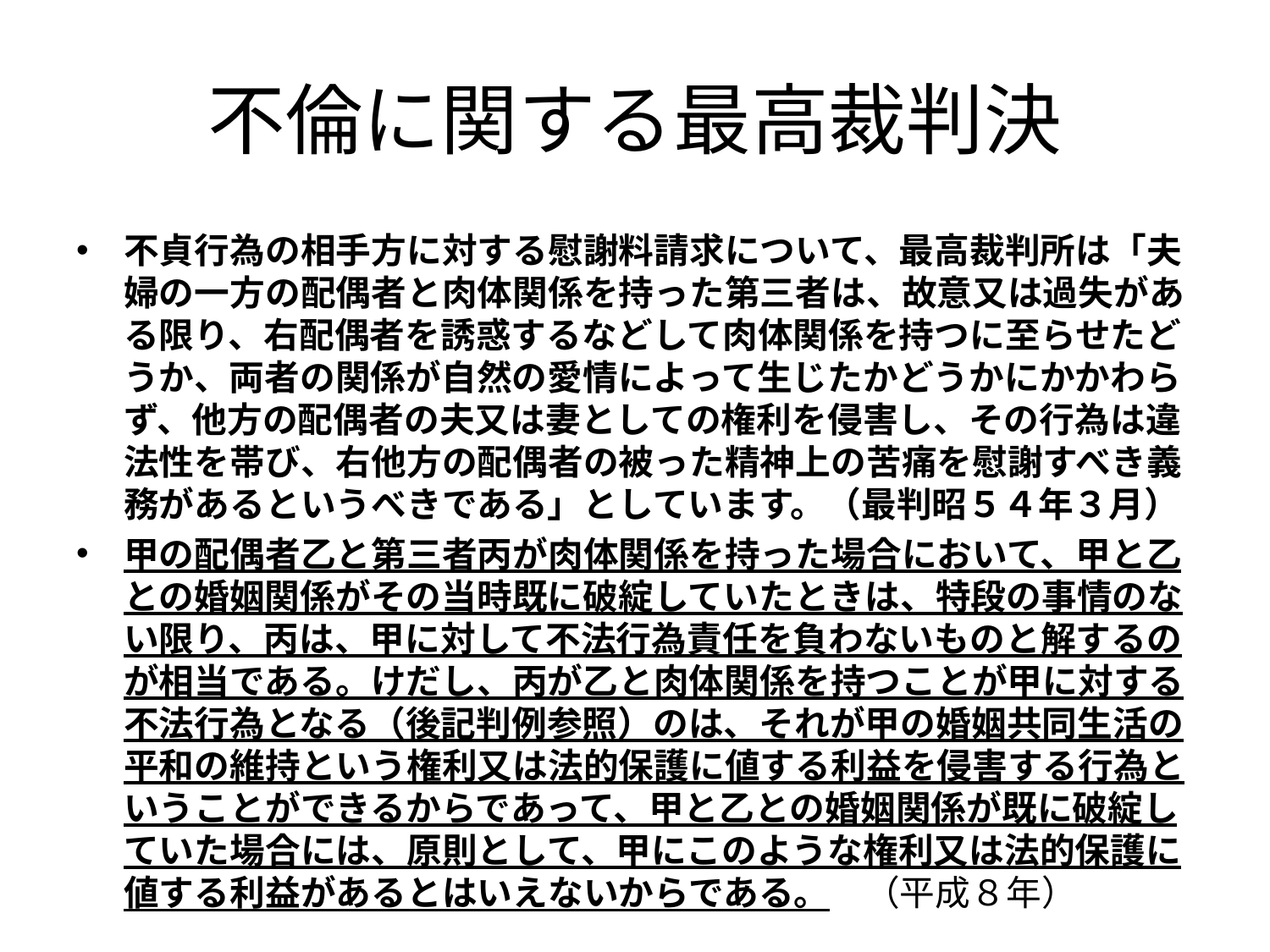

# 不倫に関する最高裁判決
不貞行為の相手方に対する慰謝料請求について、最高裁判所は「夫婦の一方の配偶者と肉体関係を持った第三者は、故意又は過失がある限り、右配偶者を誘惑するなどして肉体関係を持つに至らせたどうか、両者の関係が自然の愛情によって生じたかどうかにかかわらず、他方の配偶者の夫又は妻としての権利を侵害し、その行為は違法性を帯び、右他方の配偶者の被った精神上の苦痛を慰謝すべき義務があるというべきである」としています。（最判昭５４年３月）
甲の配偶者乙と第三者丙が肉体関係を持った場合において、甲と乙との婚姻関係がその当時既に破綻していたときは、特段の事情のない限り、丙は、甲に対して不法行為責任を負わないものと解するのが相当である。けだし、丙が乙と肉体関係を持つことが甲に対する不法行為となる（後記判例参照）のは、それが甲の婚姻共同生活の平和の維持という権利又は法的保護に値する利益を侵害する行為ということができるからであって、甲と乙との婚姻関係が既に破綻していた場合には、原則として、甲にこのような権利又は法的保護に値する利益があるとはいえないからである。　（平成８年）